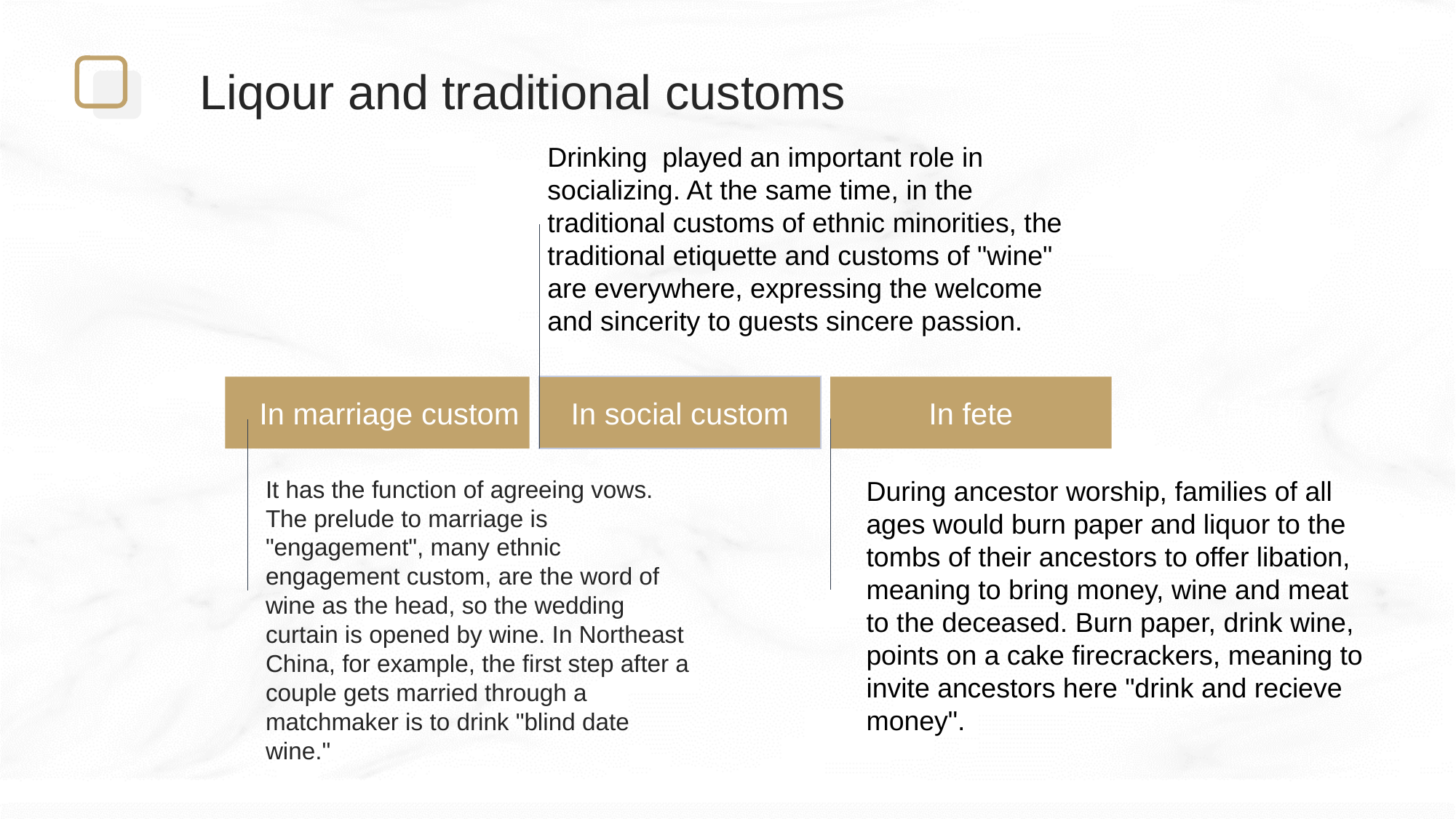

Liqour and traditional customs

Drinking  played an important role in socializing. At the same time, in the traditional customs of ethnic minorities, the traditional etiquette and customs of "wine" are everywhere, expressing the welcome and sincerity to guests sincere passion.

In marriage custom
In social custom
In fete
输标题
It has the function of agreeing vows. The prelude to marriage is "engagement", many ethnic engagement custom, are the word of wine as the head, so the wedding curtain is opened by wine. In Northeast China, for example, the first step after a couple gets married through a matchmaker is to drink "blind date wine."
During ancestor worship, families of all ages would burn paper and liquor to the tombs of their ancestors to offer libation, meaning to bring money, wine and meat to the deceased. Burn paper, drink wine, points on a cake firecrackers, meaning to invite ancestors here "drink and recieve money".